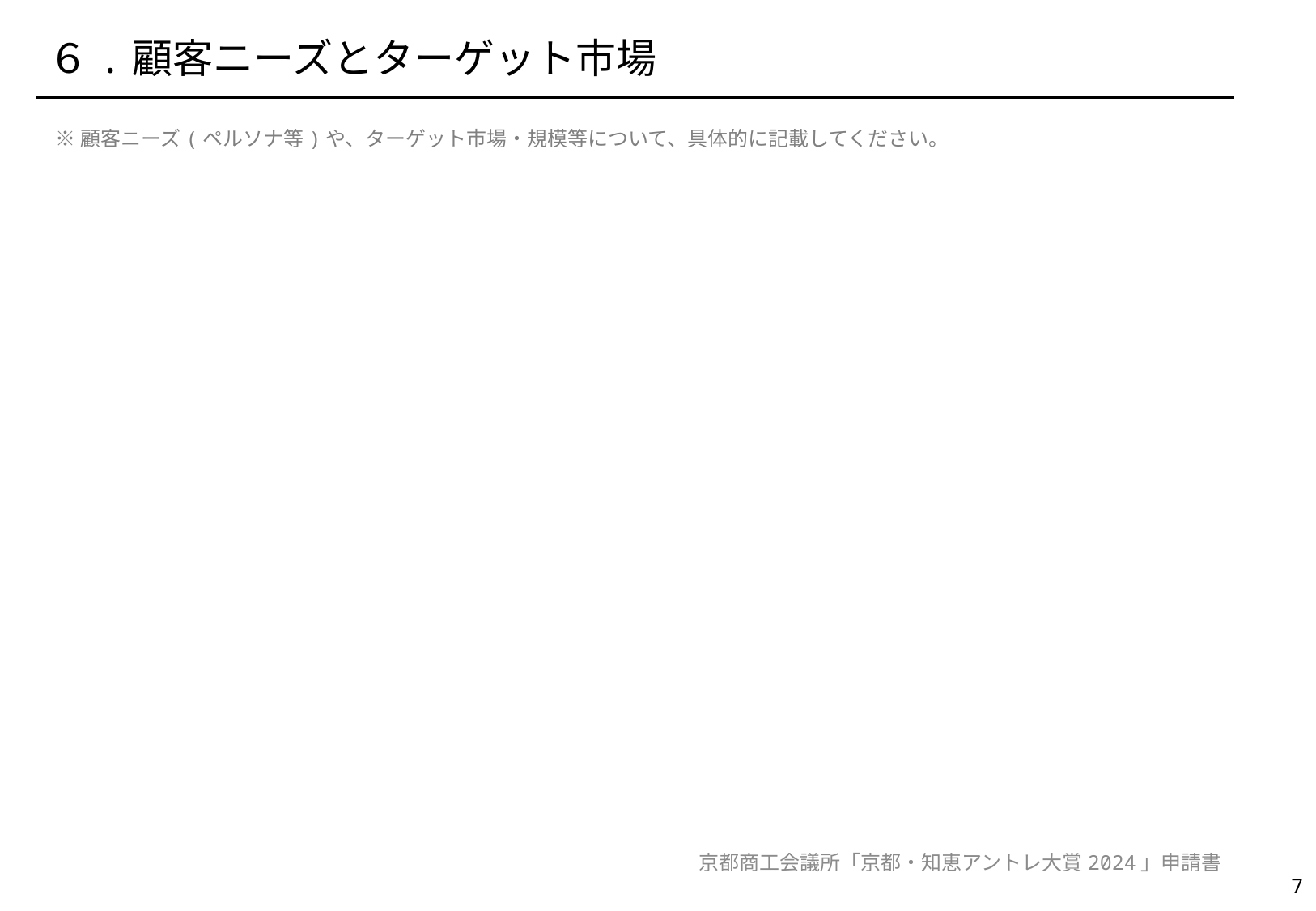

６.顧客ニーズとターゲット市場
※顧客ニーズ(ペルソナ等)や、ターゲット市場・規模等について、具体的に記載してください。
京都商工会議所「京都・知恵アントレ大賞2024」申請書
7